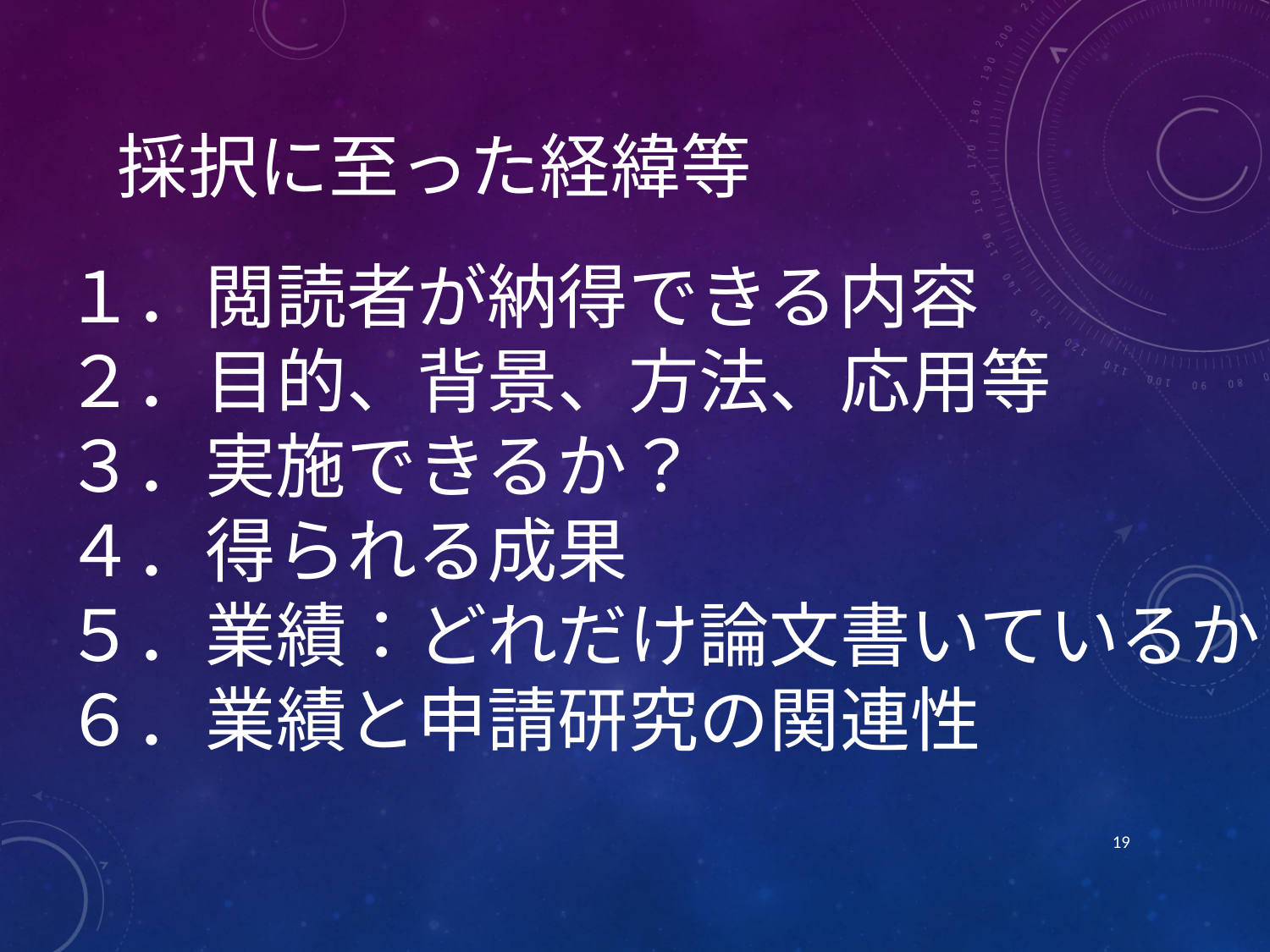

採択に至った経緯等
１．閲読者が納得できる内容
２．目的、背景、方法、応用等
３．実施できるか？
４．得られる成果
５．業績：どれだけ論文書いているか？
６．業績と申請研究の関連性
19